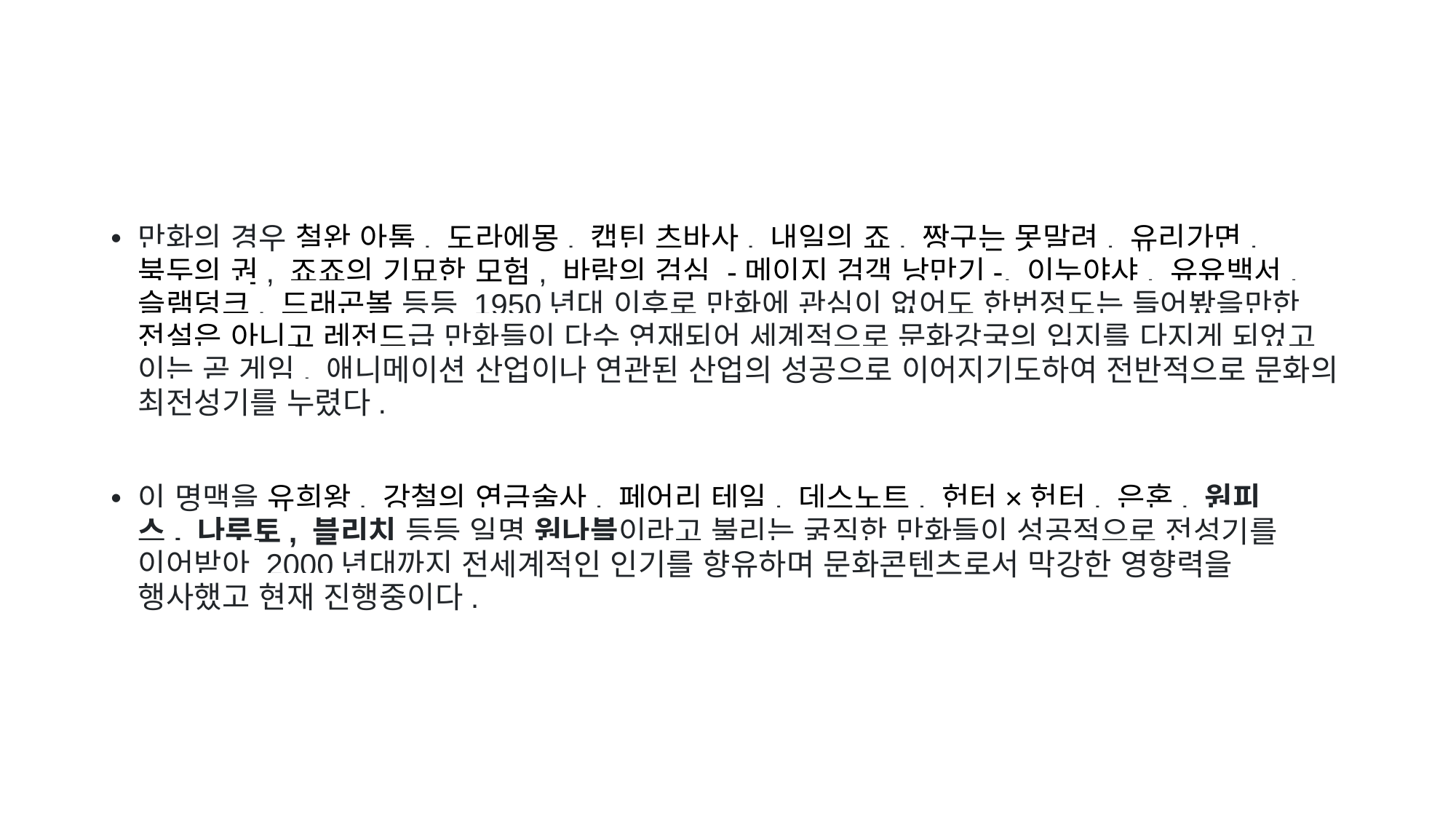

#
만화의 경우 철완 아톰, 도라에몽, 캡틴 츠바사, 내일의 죠, 짱구는 못말려, 유리가면, 북두의 권, 죠죠의 기묘한 모험, 바람의 검심 -메이지 검객 낭만기-, 이누야샤, 유유백서, 슬램덩크, 드래곤볼 등등 1950년대 이후로 만화에 관심이 없어도 한번정도는 들어봤을만한 전설은 아니고 레전드급 만화들이 다수 연재되어 세계적으로 문화강국의 입지를 다지게 되었고 이는 곧 게임, 애니메이션 산업이나 연관된 산업의 성공으로 이어지기도하여 전반적으로 문화의 최전성기를 누렸다.

이 명맥을 유희왕, 강철의 연금술사, 페어리 테일, 데스노트, 헌터×헌터, 은혼, 원피스, 나루토, 블리치 등등 일명 원나블이라고 불리는 굵직한 만화들이 성공적으로 전성기를 이어받아 2000년대까지 전세계적인 인기를 향유하며 문화콘텐츠로서 막강한 영향력을 행사했고 현재 진행중이다.